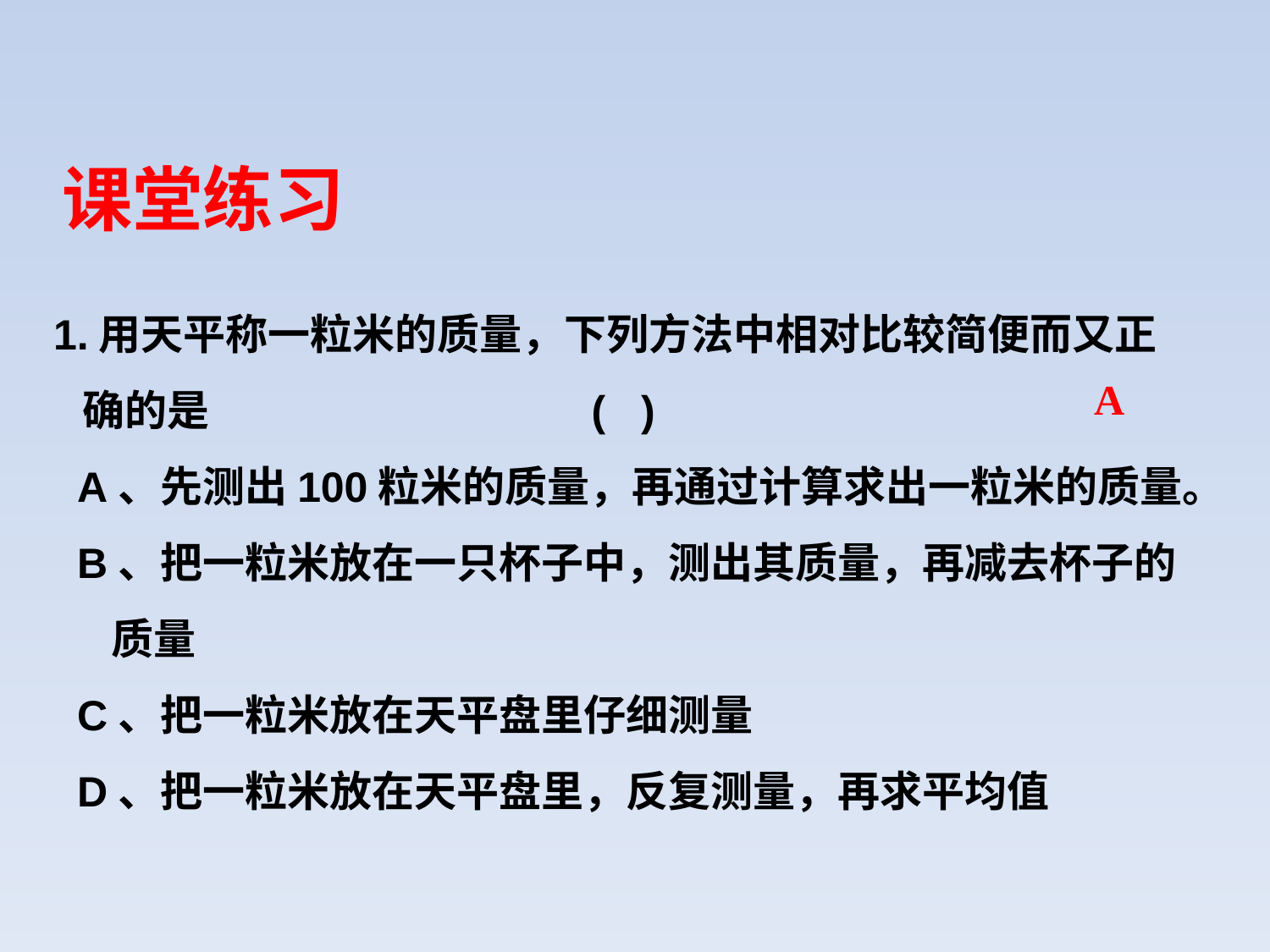

课堂练习

1.用天平称一粒米的质量，下列方法中相对比较简便而又正
  确的是                                       (   )
  A、先测出100粒米的质量，再通过计算求出一粒米的质量。
  B、把一粒米放在一只杯子中，测出其质量，再减去杯子的
     质量
  C、把一粒米放在天平盘里仔细测量
  D、把一粒米放在天平盘里，反复测量，再求平均值
A